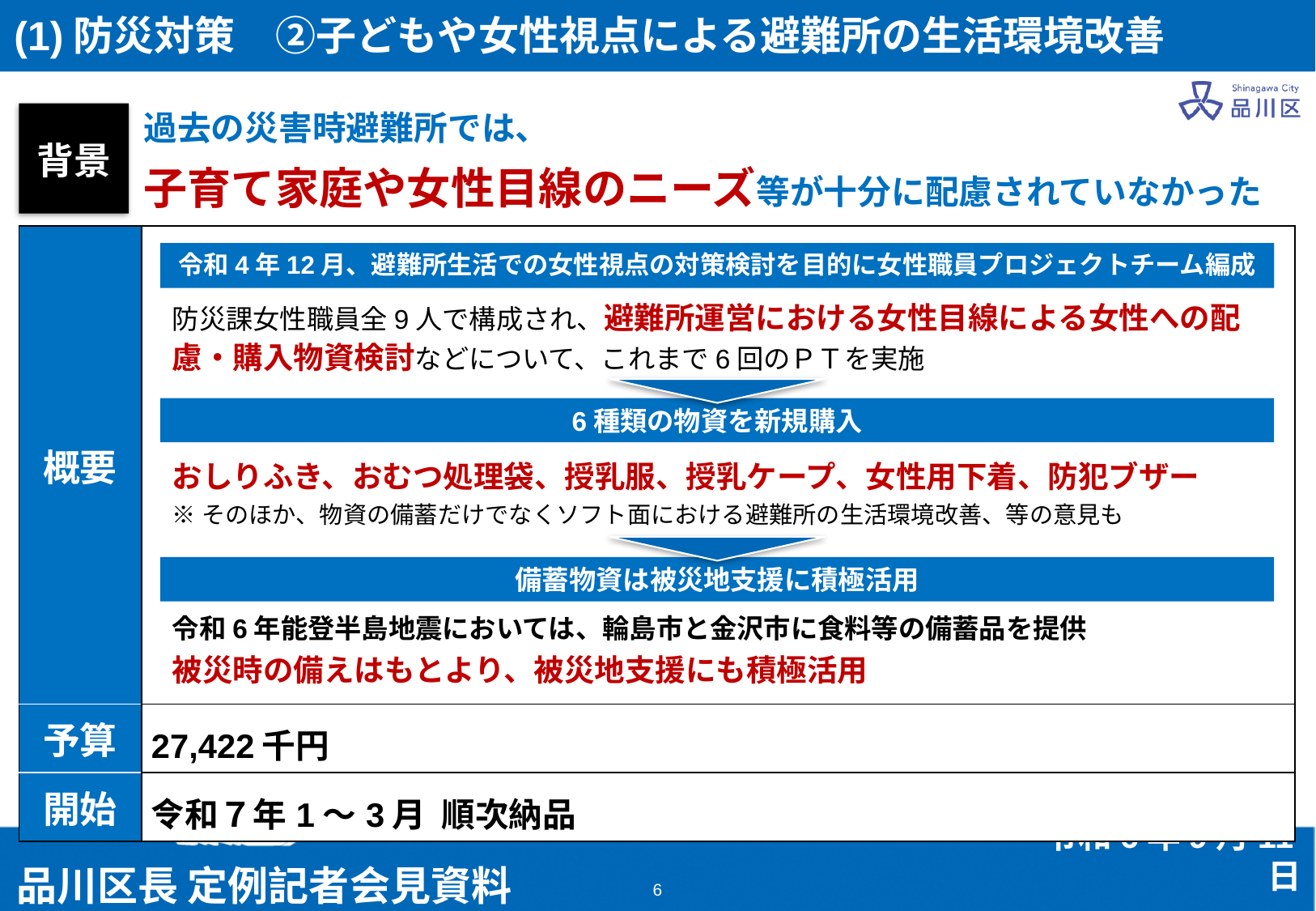

(1)防災対策　②子どもや女性視点による避難所の生活環境改善
過去の災害時避難所では、
子育て家庭や女性目線のニーズ等が十分に配慮されていなかった
背景
| 概要 |  |
| --- | --- |
| 予算 | 27,422千円 |
| 開始 | 令和７年1～3月 順次納品 |
令和4年12月、避難所生活での女性視点の対策検討を目的に女性職員プロジェクトチーム編成
避難所生活での女性視点の対策検討を目的とした「女性職員プロジェクトチーム」を編成
防災課女性職員全9人で構成され、避難所運営における女性目線による女性への配慮・購入物資検討などについて、これまで6回のＰＴを実施

6種類の物資を新規購入
おしりふき、おむつ処理袋、授乳服、授乳ケープ、女性用下着、防犯ブザー
※そのほか、物資の備蓄だけでなくソフト面における避難所の生活環境改善、等の意見も

備蓄物資は被災地支援に積極活用
令和6年能登半島地震においては、輪島市と金沢市に食料等の備蓄品を提供
被災時の備えはもとより、被災地支援にも積極活用